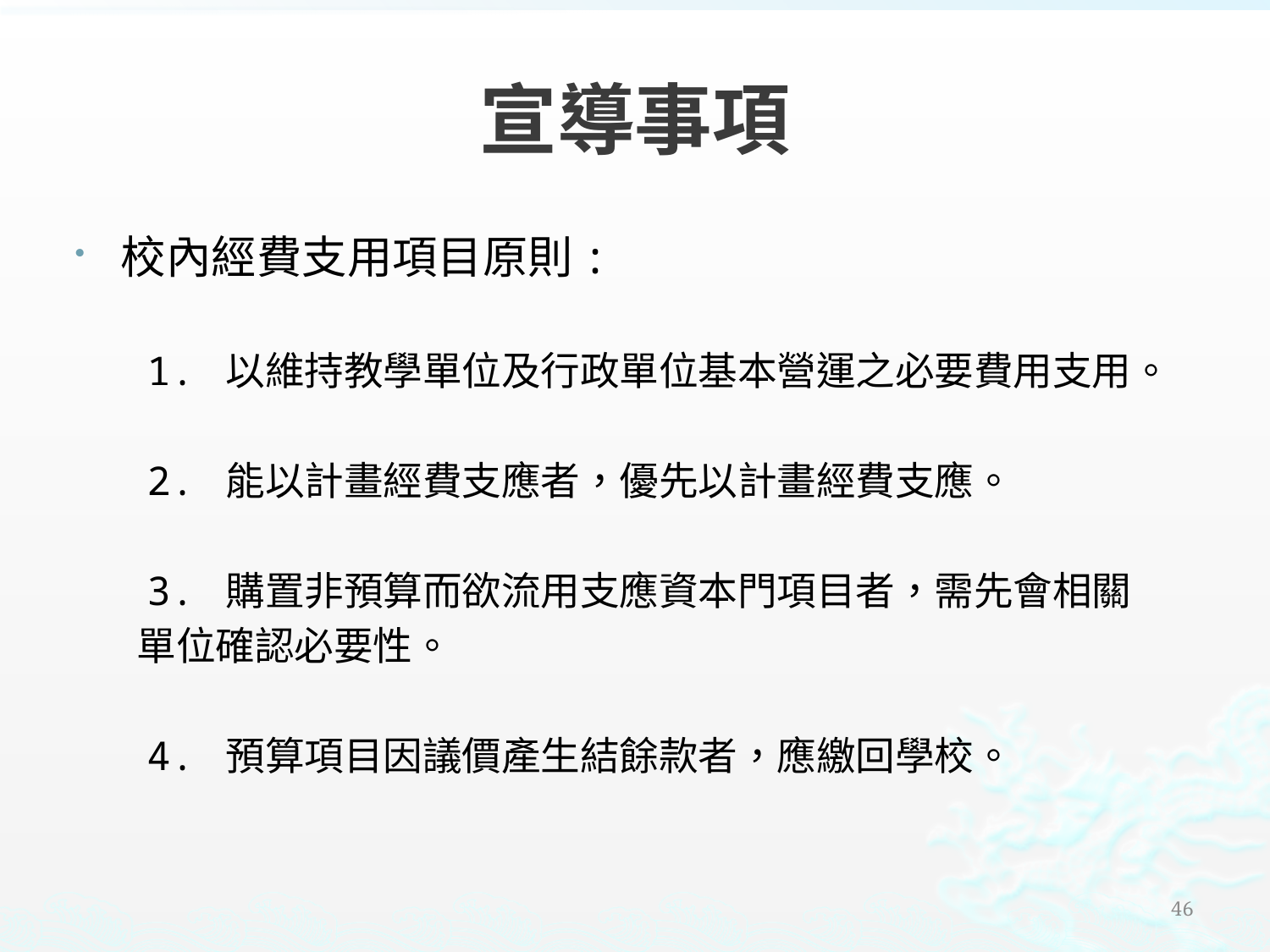

# 宣導事項
校內經費支用項目原則:

   1. 以維持教學單位及行政單位基本營運之必要費用支用。

   2. 能以計畫經費支應者，優先以計畫經費支應。

   3. 購置非預算而欲流用支應資本門項目者，需先會相關
      單位確認必要性。

   4. 預算項目因議價產生結餘款者，應繳回學校。

46